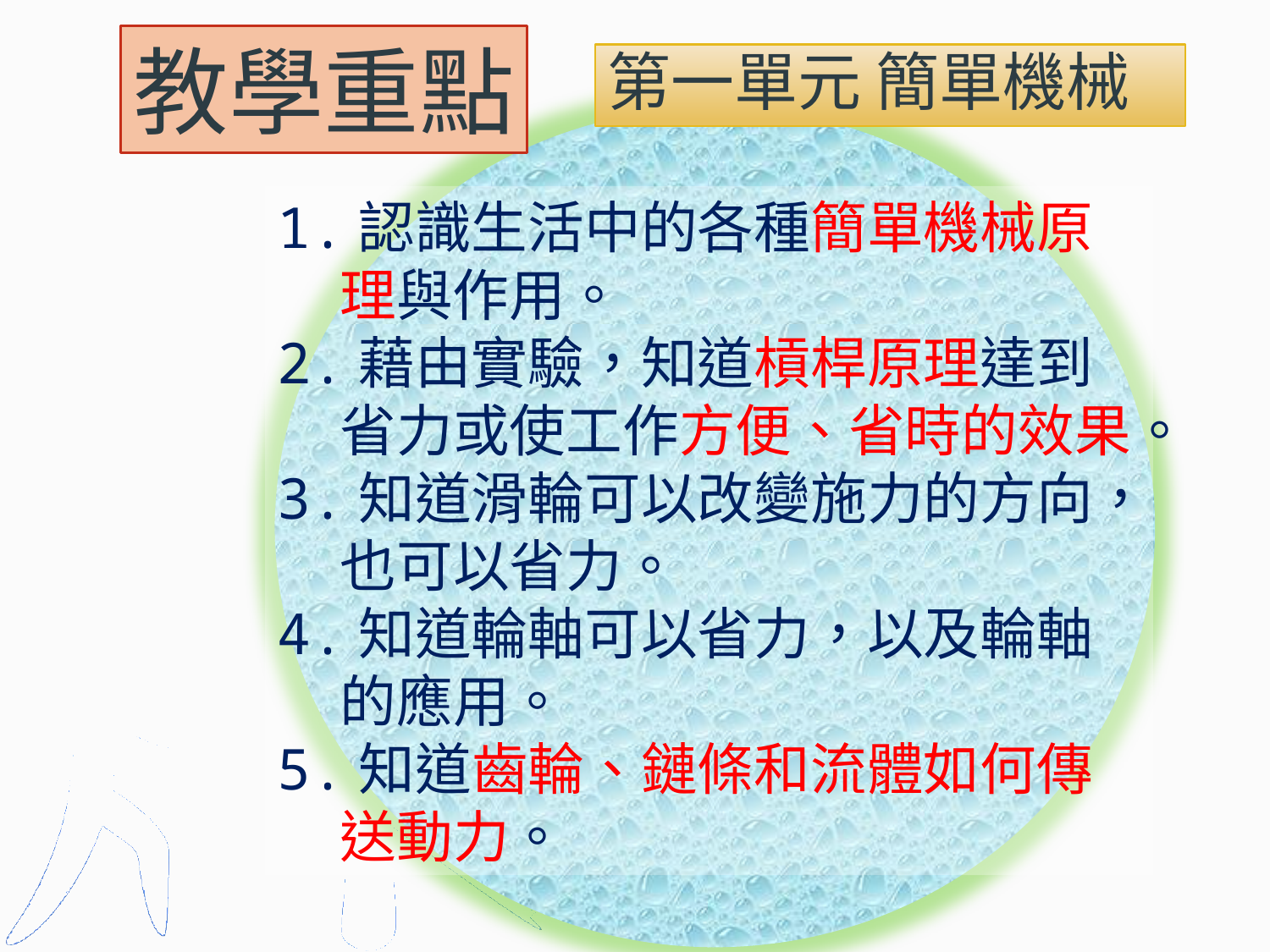

教學重點
第一單元 簡單機械
1.認識生活中的各種簡單機械原理與作用。
2.藉由實驗，知道槓桿原理達到省力或使工作方便、省時的效果。
3.知道滑輪可以改變施力的方向，也可以省力。
4.知道輪軸可以省力，以及輪軸的應用。
5.知道齒輪、鏈條和流體如何傳送動力。